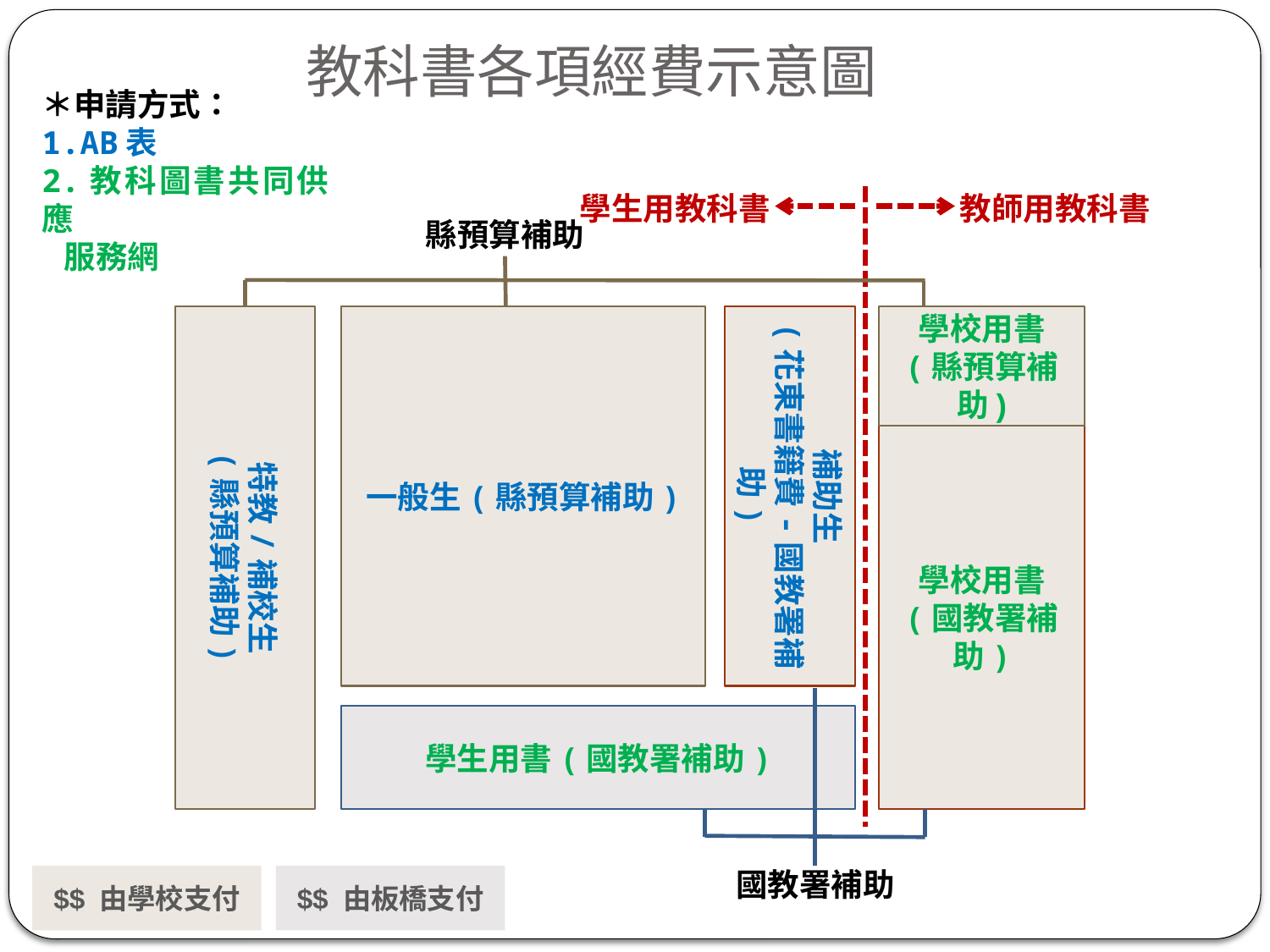

# 教科書各項經費示意圖
＊申請方式：
1.AB表
2.教科圖書共同供應
  服務網
學生用教科書
教師用教科書
縣預算補助
特教/補校生
(縣預算補助)
一般生(縣預算補助)
補助生
(花東書籍費-國教署補助)
學校用書
(縣預算補助)
學校用書
(國教署補助)
學生用書(國教署補助)
國教署補助
$$ 由板橋支付
$$ 由學校支付